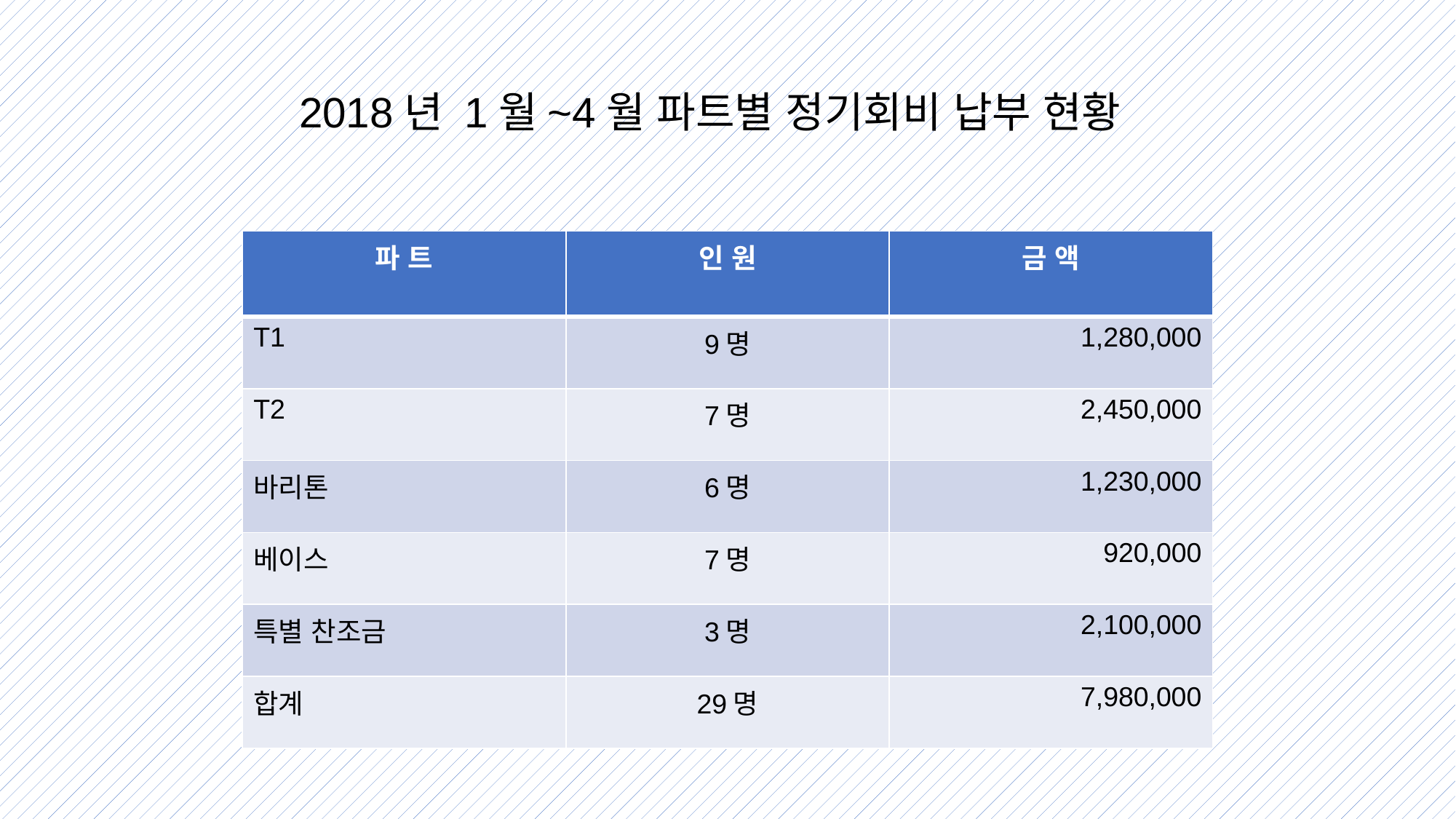

2018년 1월~4월 파트별 정기회비 납부 현황
| 파 트 | 인 원 | 금 액 |
| --- | --- | --- |
| T1 | 9명 | 1,280,000 |
| T2 | 7명 | 2,450,000 |
| 바리톤 | 6명 | 1,230,000 |
| 베이스 | 7명 | 920,000 |
| 특별 찬조금 | 3명 | 2,100,000 |
| 합계 | 29명 | 7,980,000 |